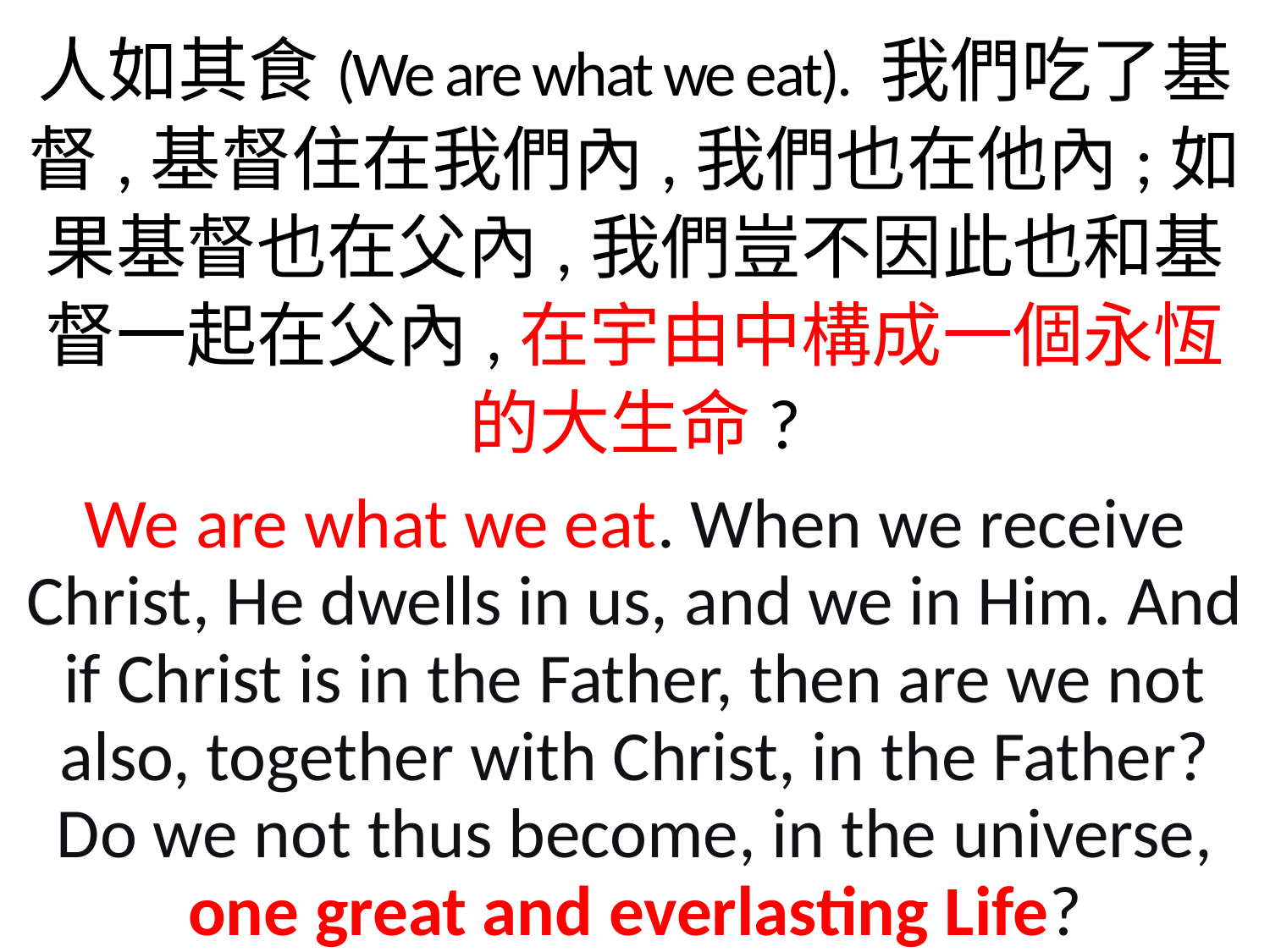

人如其食(We are what we eat). 我們吃了基督,基督住在我們內,我們也在他內;如果基督也在父內,我們豈不因此也和基督一起在父內,在宇由中構成一個永恆的大生命?
We are what we eat. When we receive Christ, He dwells in us, and we in Him. And if Christ is in the Father, then are we not also, together with Christ, in the Father? Do we not thus become, in the universe, one great and everlasting Life?